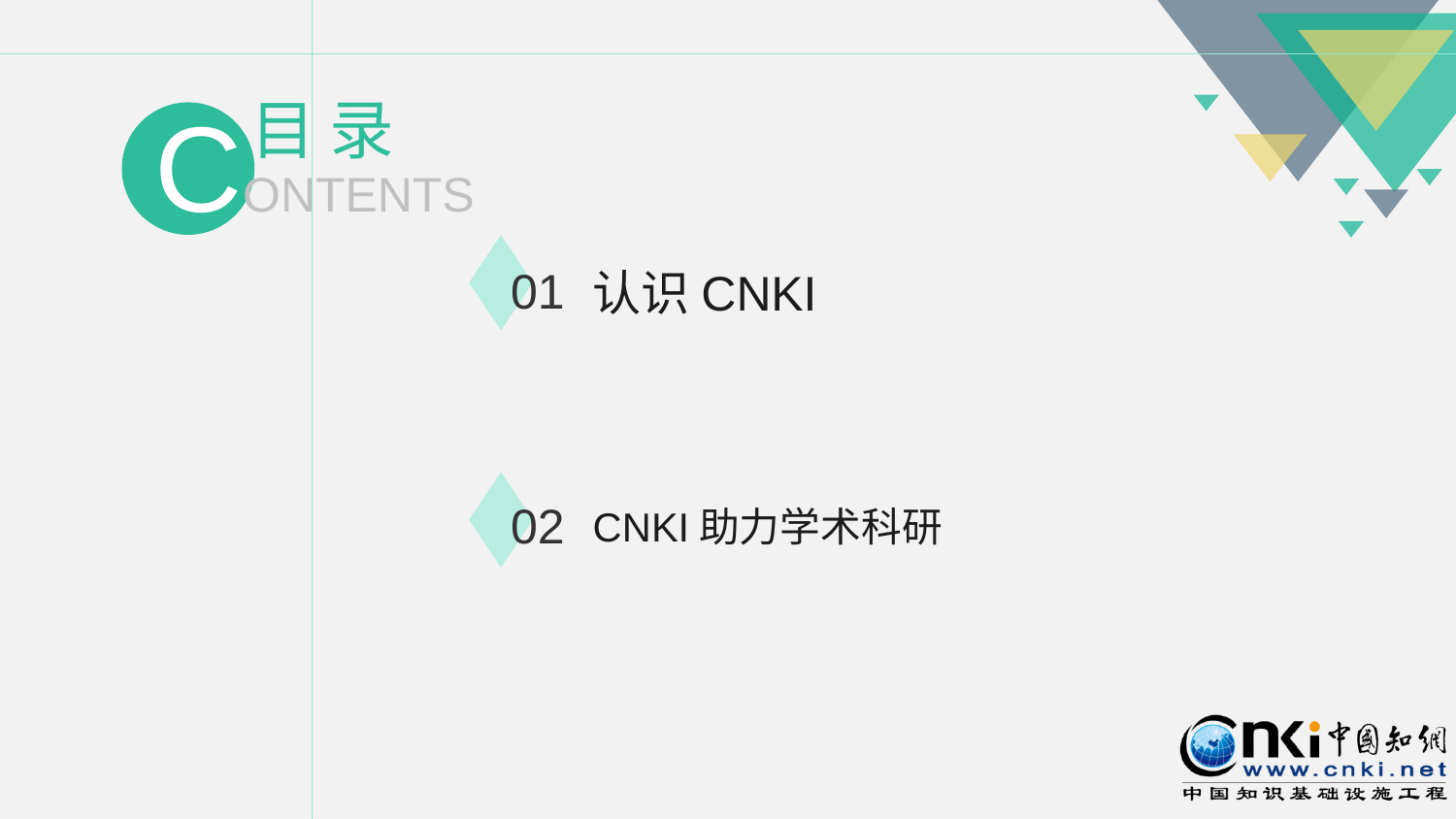

CONTENTS
目 录

01
认识CNKI

02
CNKI助力学术科研